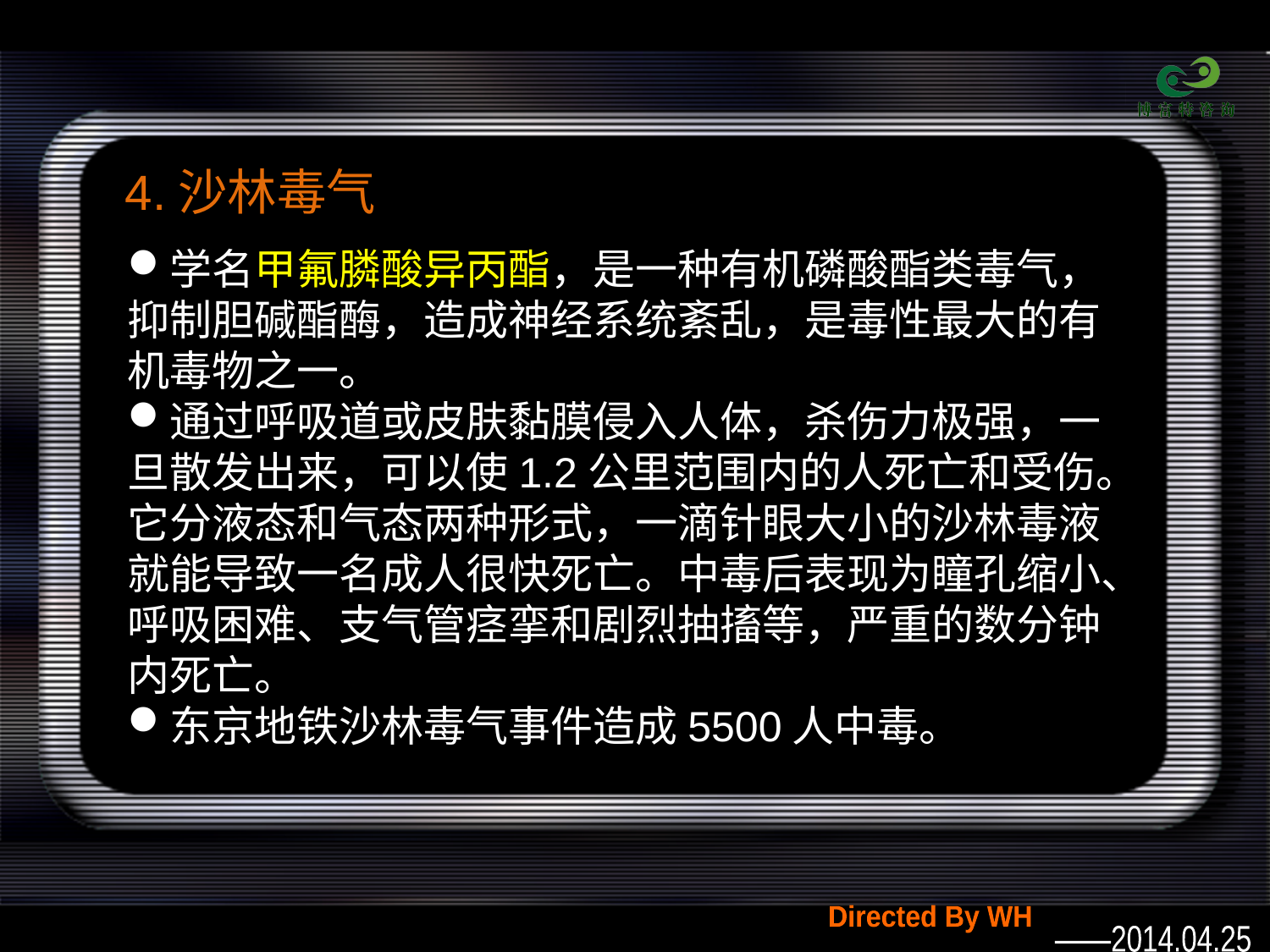

# 4.沙林毒气
学名甲氟膦酸异丙酯，是一种有机磷酸酯类毒气，抑制胆碱酯酶，造成神经系统紊乱，是毒性最大的有机毒物之一。
通过呼吸道或皮肤黏膜侵入人体，杀伤力极强，一旦散发出来，可以使1.2公里范围内的人死亡和受伤。它分液态和气态两种形式，一滴针眼大小的沙林毒液就能导致一名成人很快死亡。中毒后表现为瞳孔缩小、呼吸困难、支气管痉挛和剧烈抽搐等，严重的数分钟内死亡。
东京地铁沙林毒气事件造成5500人中毒。